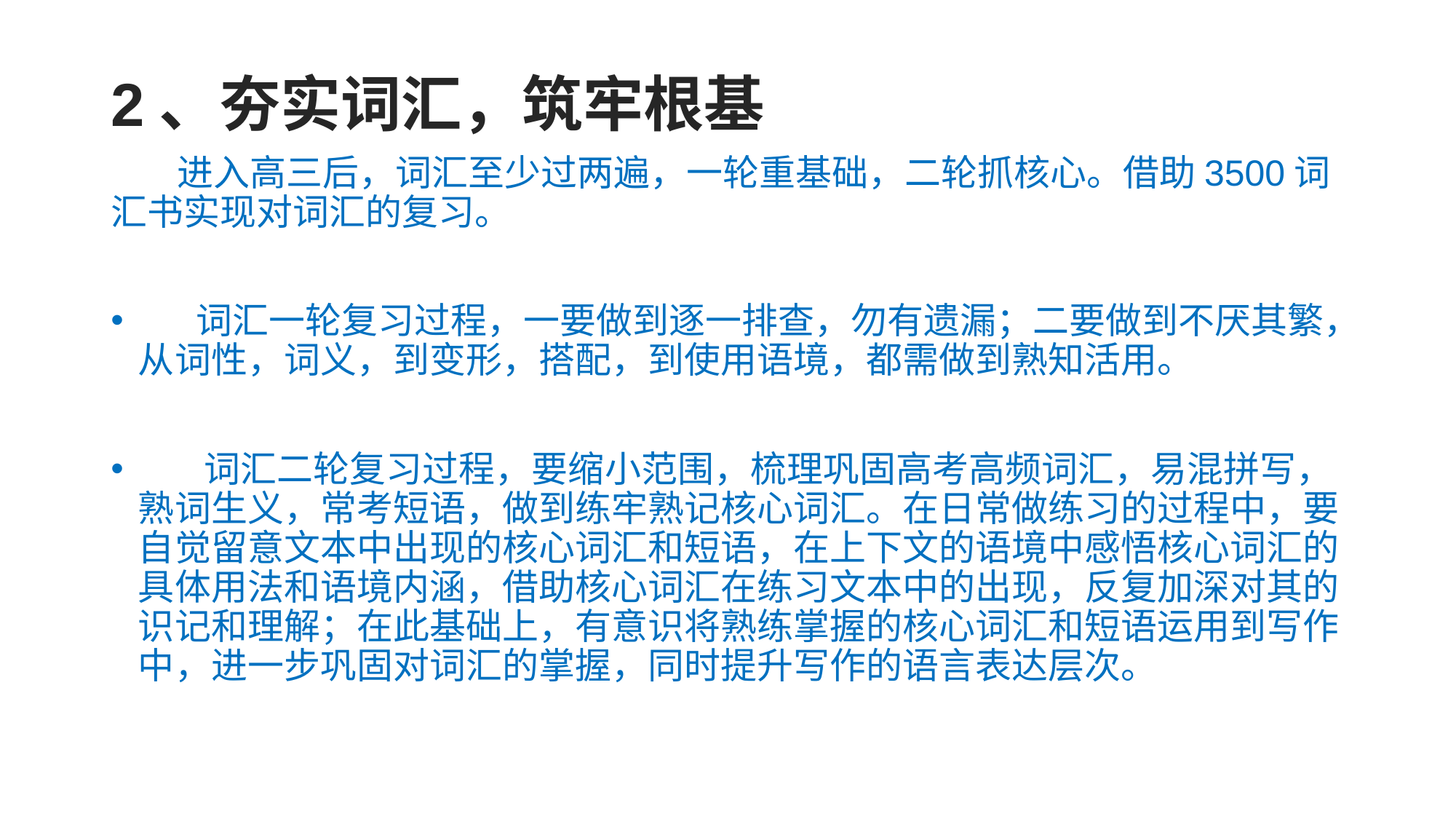

2、夯实词汇，筑牢根基
       进入高三后，词汇至少过两遍，一轮重基础，二轮抓核心。借助3500词汇书实现对词汇的复习。

      词汇一轮复习过程，一要做到逐一排查，勿有遗漏；二要做到不厌其繁，从词性，词义，到变形，搭配，到使用语境，都需做到熟知活用。

       词汇二轮复习过程，要缩小范围，梳理巩固高考高频词汇，易混拼写，熟词生义，常考短语，做到练牢熟记核心词汇。在日常做练习的过程中，要自觉留意文本中出现的核心词汇和短语，在上下文的语境中感悟核心词汇的具体用法和语境内涵，借助核心词汇在练习文本中的出现，反复加深对其的识记和理解；在此基础上，有意识将熟练掌握的核心词汇和短语运用到写作中，进一步巩固对词汇的掌握，同时提升写作的语言表达层次。